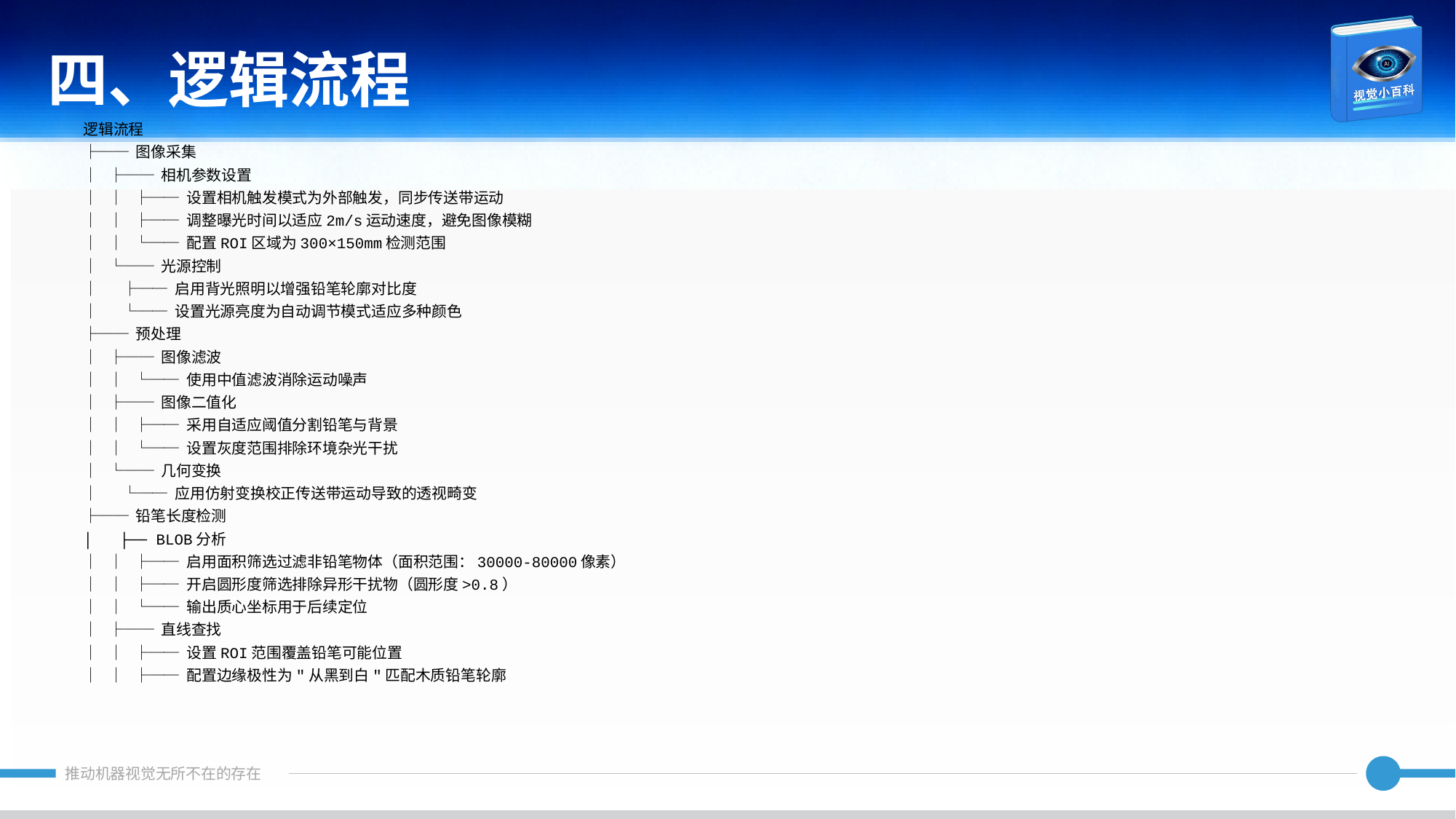

四、逻辑流程

逻辑流程
├── 图像采集
│   ├── 相机参数设置
│   │   ├── 设置相机触发模式为外部触发，同步传送带运动
│   │   ├── 调整曝光时间以适应2m/s运动速度，避免图像模糊
│   │   └── 配置ROI区域为300×150mm检测范围
│   └── 光源控制
│       ├── 启用背光照明以增强铅笔轮廓对比度
│       └── 设置光源亮度为自动调节模式适应多种颜色
├── 预处理
│   ├── 图像滤波
│   │   └── 使用中值滤波消除运动噪声
│   ├── 图像二值化
│   │   ├── 采用自适应阈值分割铅笔与背景
│   │   └── 设置灰度范围排除环境杂光干扰
│   └── 几何变换
│       └── 应用仿射变换校正传送带运动导致的透视畸变
├── 铅笔长度检测
│   ├── BLOB分析
│   │   ├── 启用面积筛选过滤非铅笔物体（面积范围：30000-80000像素）
│   │   ├── 开启圆形度筛选排除异形干扰物（圆形度>0.8）
│   │   └── 输出质心坐标用于后续定位
│   ├── 直线查找
│   │   ├── 设置ROI范围覆盖铅笔可能位置
│   │   ├── 配置边缘极性为"从黑到白"匹配木质铅笔轮廓
8